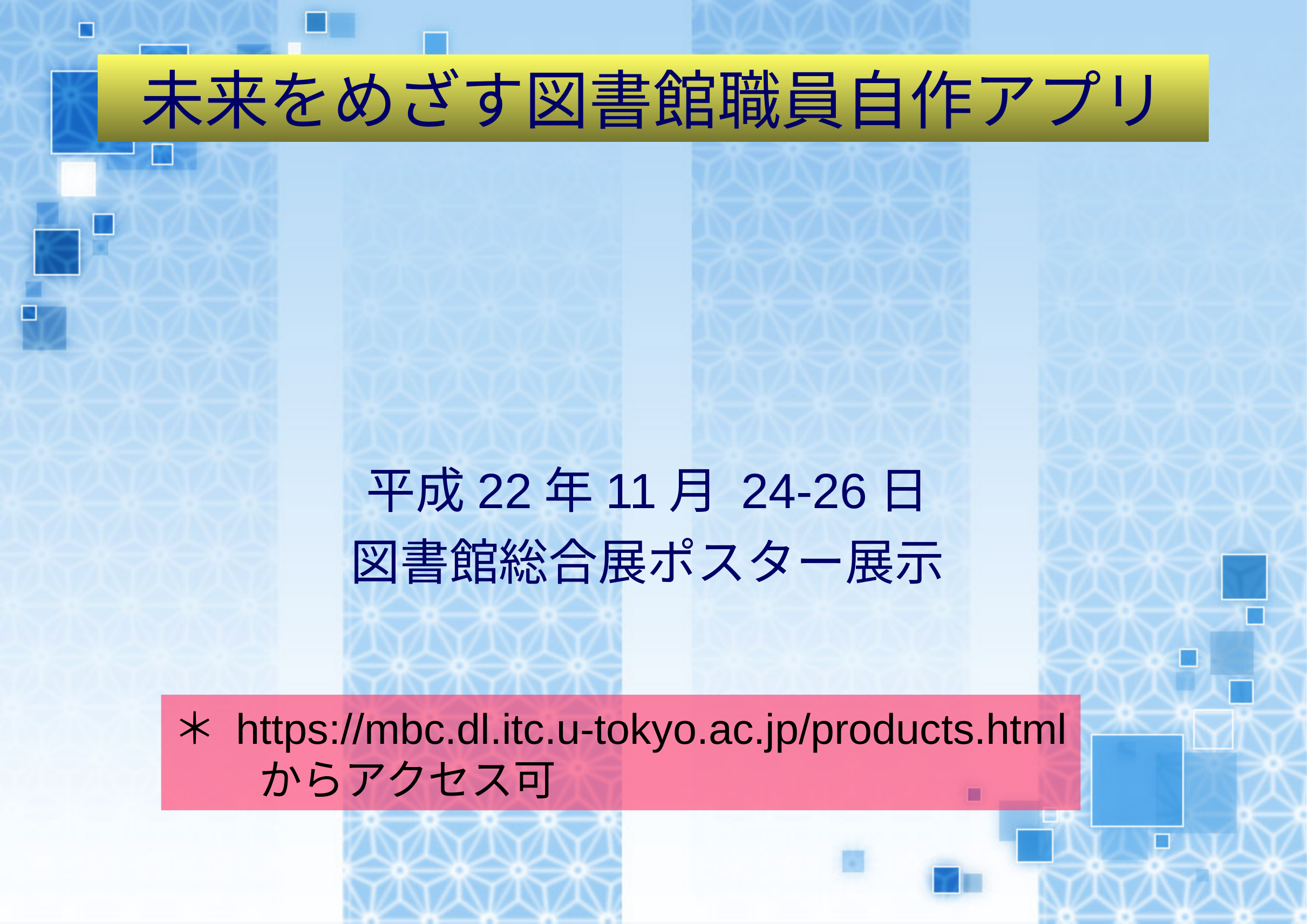

# 未来をめざす図書館職員自作アプリ
平成22年11月 24-26日
図書館総合展ポスター展示
＊ https://mbc.dl.itc.u-tokyo.ac.jp/products.html
　　からアクセス可